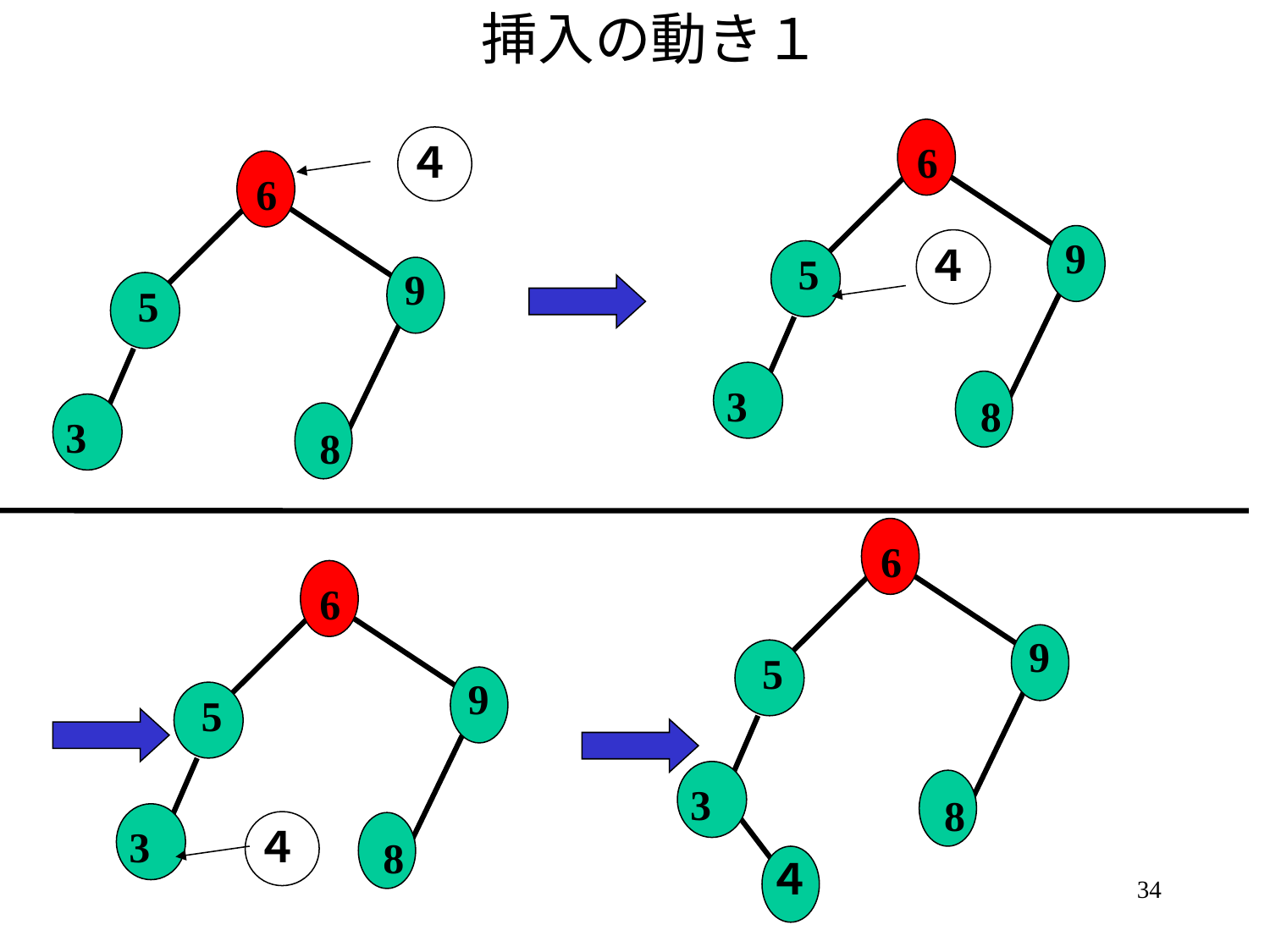

# 挿入の動き１

４
6

6

9

４
5
9
5

3
8
3
8

6

6
9

5
9

5

3
8

3
４
8

４
34